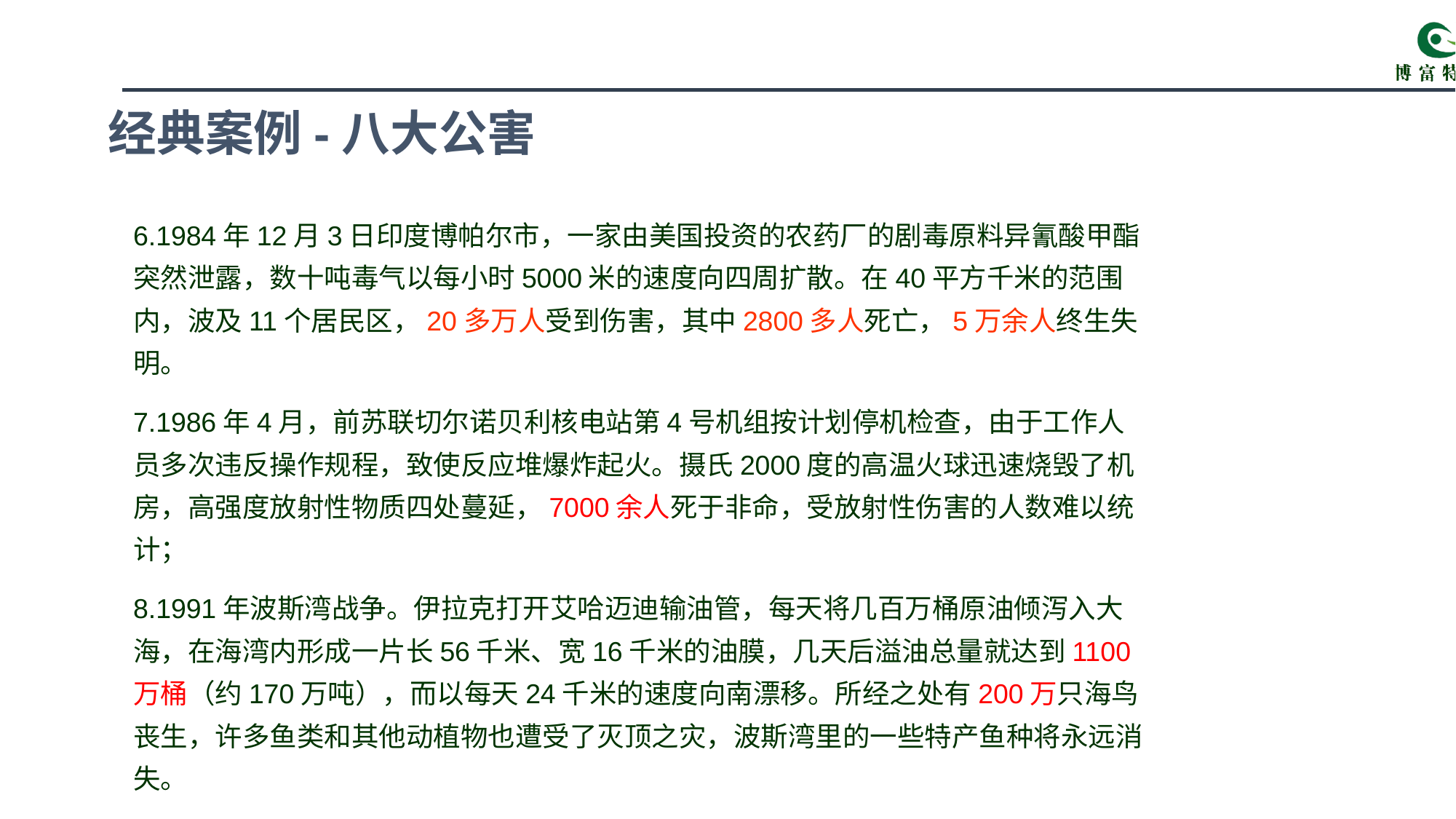

经典案例-八大公害
6.1984年12月3日印度博帕尔市，一家由美国投资的农药厂的剧毒原料异氰酸甲酯突然泄露，数十吨毒气以每小时5000米的速度向四周扩散。在40平方千米的范围内，波及11个居民区，20多万人受到伤害，其中2800多人死亡，5万余人终生失明。
7.1986年4月，前苏联切尔诺贝利核电站第4号机组按计划停机检查，由于工作人员多次违反操作规程，致使反应堆爆炸起火。摄氏2000度的高温火球迅速烧毁了机房，高强度放射性物质四处蔓延，7000余人死于非命，受放射性伤害的人数难以统计；
8.1991年波斯湾战争。伊拉克打开艾哈迈迪输油管，每天将几百万桶原油倾泻入大海，在海湾内形成一片长56千米、宽16千米的油膜，几天后溢油总量就达到1100万桶（约170万吨），而以每天24千米的速度向南漂移。所经之处有200万只海鸟丧生，许多鱼类和其他动植物也遭受了灭顶之灾，波斯湾里的一些特产鱼种将永远消失。